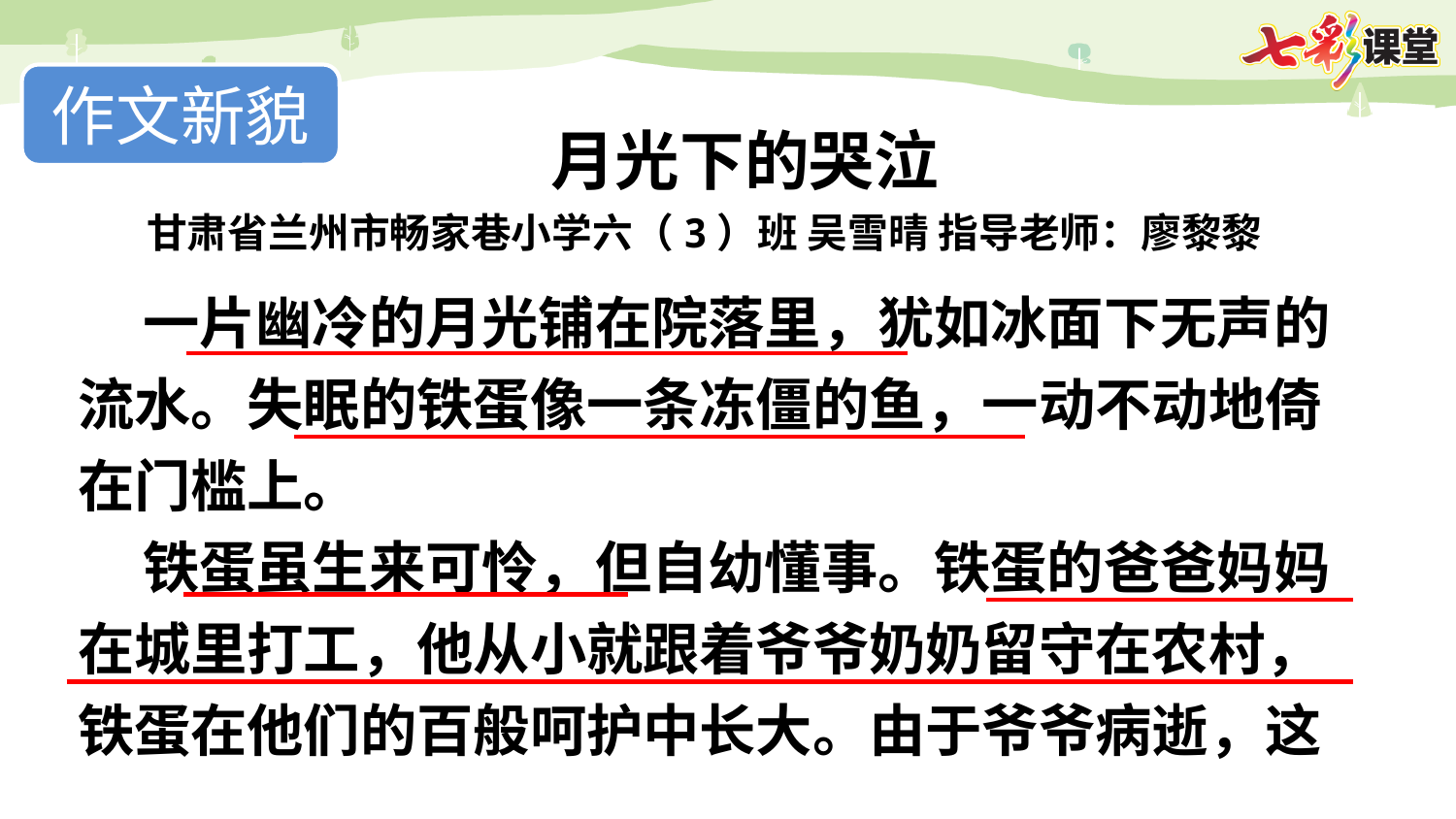

作文新貌
月光下的哭泣
甘肃省兰州市畅家巷小学六（3）班 吴雪晴 指导老师：廖黎黎
    一片幽冷的月光铺在院落里，犹如冰面下无声的流水。失眠的铁蛋像一条冻僵的鱼，一动不动地倚在门槛上。
    铁蛋虽生来可怜，但自幼懂事。铁蛋的爸爸妈妈在城里打工，他从小就跟着爷爷奶奶留守在农村，铁蛋在他们的百般呵护中长大。由于爷爷病逝，这